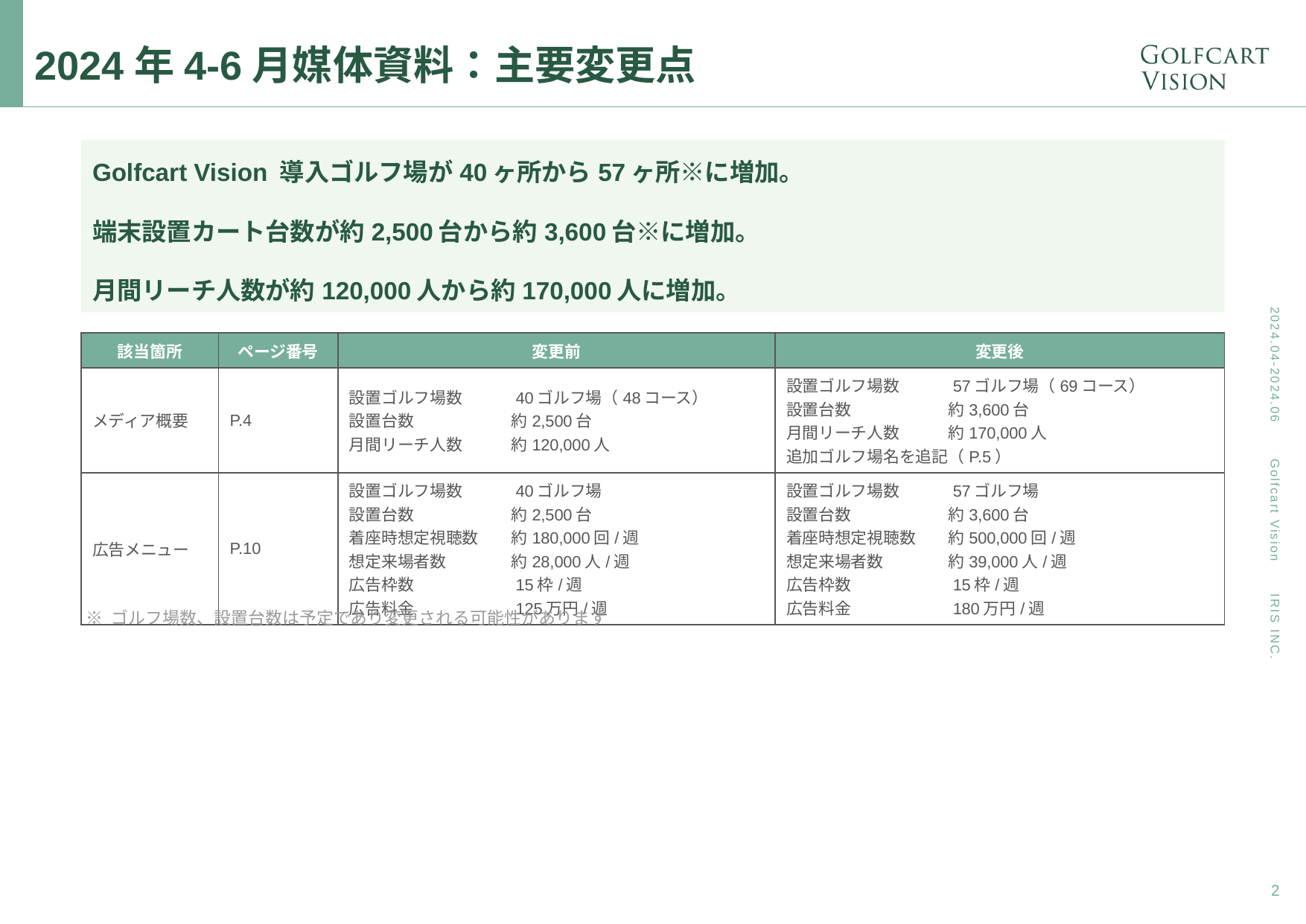

# 2024年4-6月媒体資料：主要変更点
Golfcart Vision 導入ゴルフ場が40ヶ所から57ヶ所※に増加。
端末設置カート台数が約2,500台から約3,600台※に増加。
月間リーチ人数が約120,000人から約170,000人に増加。
| 該当箇所 | ページ番号 | 変更前 | 変更後 |
| --- | --- | --- | --- |
| メディア概要 | P.4 | 設置ゴルフ場数　　　40ゴルフ場（48コース） 設置台数　　　　　　約2,500台 月間リーチ人数　　　約120,000人 | 設置ゴルフ場数　　　57ゴルフ場（69コース） 設置台数　　　　　　約3,600台 月間リーチ人数　　　約170,000人 追加ゴルフ場名を追記（P.5） |
| 広告メニュー | P.10 | 設置ゴルフ場数　　　40ゴルフ場 設置台数　　　　　　約2,500台 着座時想定視聴数　　約180,000回/週 想定来場者数　　　　約28,000人/週 広告枠数　　　　　　15枠/週 広告料金　　　　　　125万円/週 | 設置ゴルフ場数　　　57ゴルフ場 設置台数　　　　　　約3,600台 着座時想定視聴数　　約500,000回/週 想定来場者数　　　　約39,000人/週 広告枠数　　　　　　15枠/週 広告料金　　　　　　180万円/週 |
※ ゴルフ場数、設置台数は予定であり変更される可能性があります